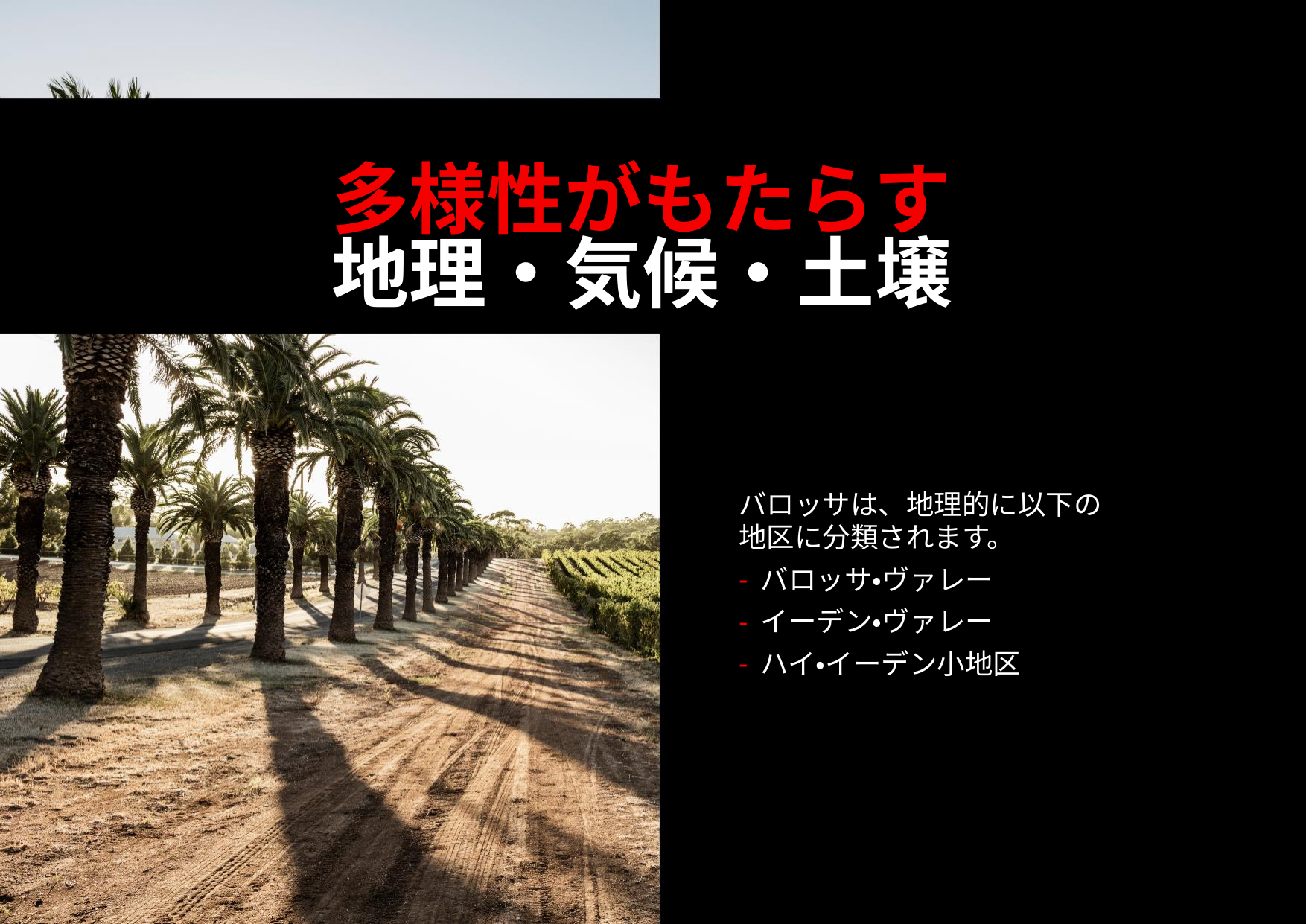

多様性がもたらす
地理・気候・土壌

バロッサは、地理的に以下の地区に分類されます。
バロッサ・ヴァレー
イーデン・ヴァレー
ハイ・イーデン小地区